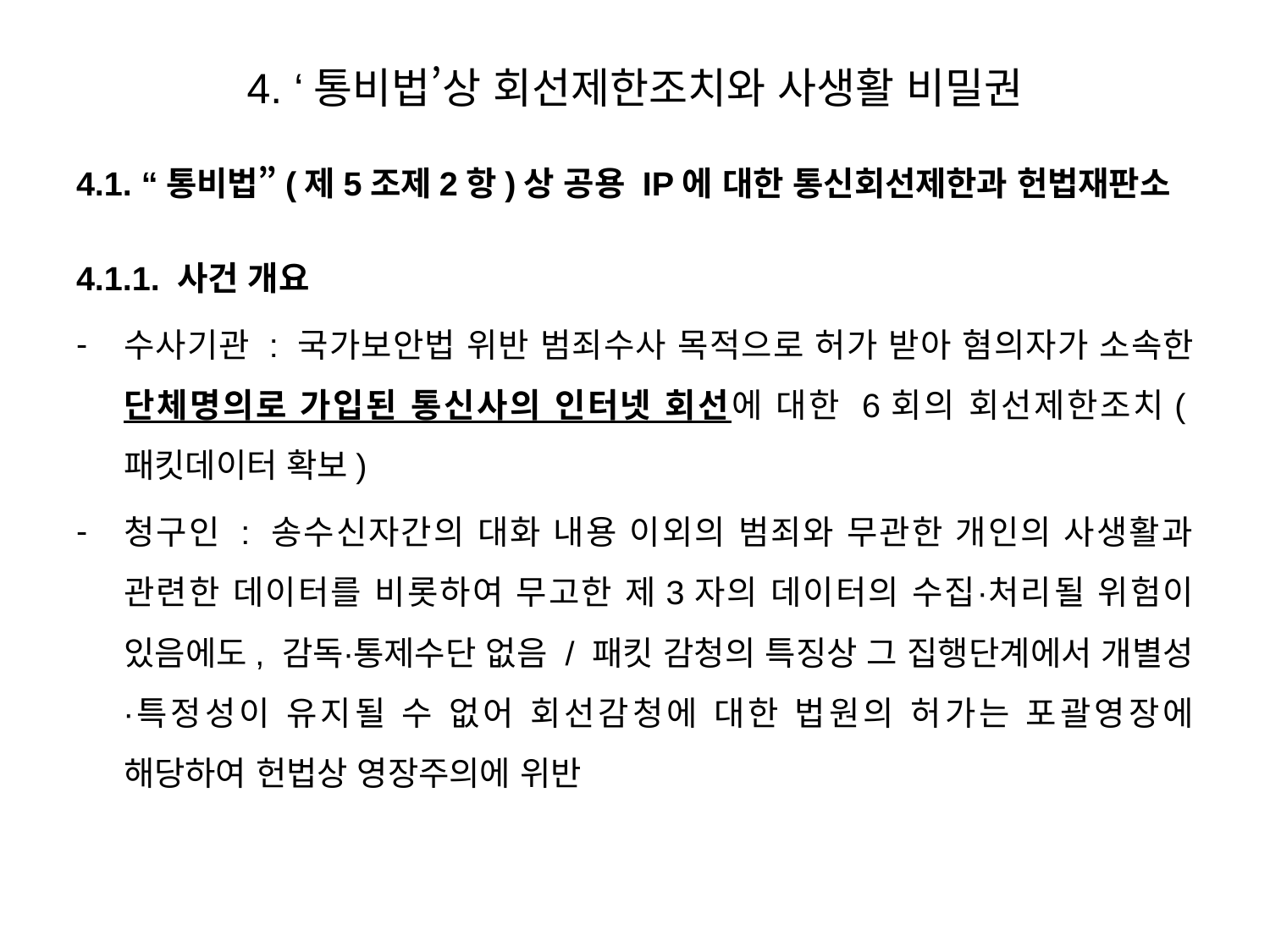

# 4. ‘통비법’상 회선제한조치와 사생활 비밀권
4.1. “통비법”(제5조제2항)상 공용 IP에 대한 통신회선제한과 헌법재판소

4.1.1. 사건 개요
수사기관 : 국가보안법 위반 범죄수사 목적으로 허가 받아 혐의자가 소속한 단체명의로 가입된 통신사의 인터넷 회선에 대한 6회의 회선제한조치(패킷데이터 확보)
청구인 : 송수신자간의 대화 내용 이외의 범죄와 무관한 개인의 사생활과 관련한 데이터를 비롯하여 무고한 제3자의 데이터의 수집∙처리될 위험이 있음에도, 감독∙통제수단 없음 / 패킷 감청의 특징상 그 집행단계에서 개별성∙특정성이 유지될 수 없어 회선감청에 대한 법원의 허가는 포괄영장에 해당하여 헌법상 영장주의에 위반